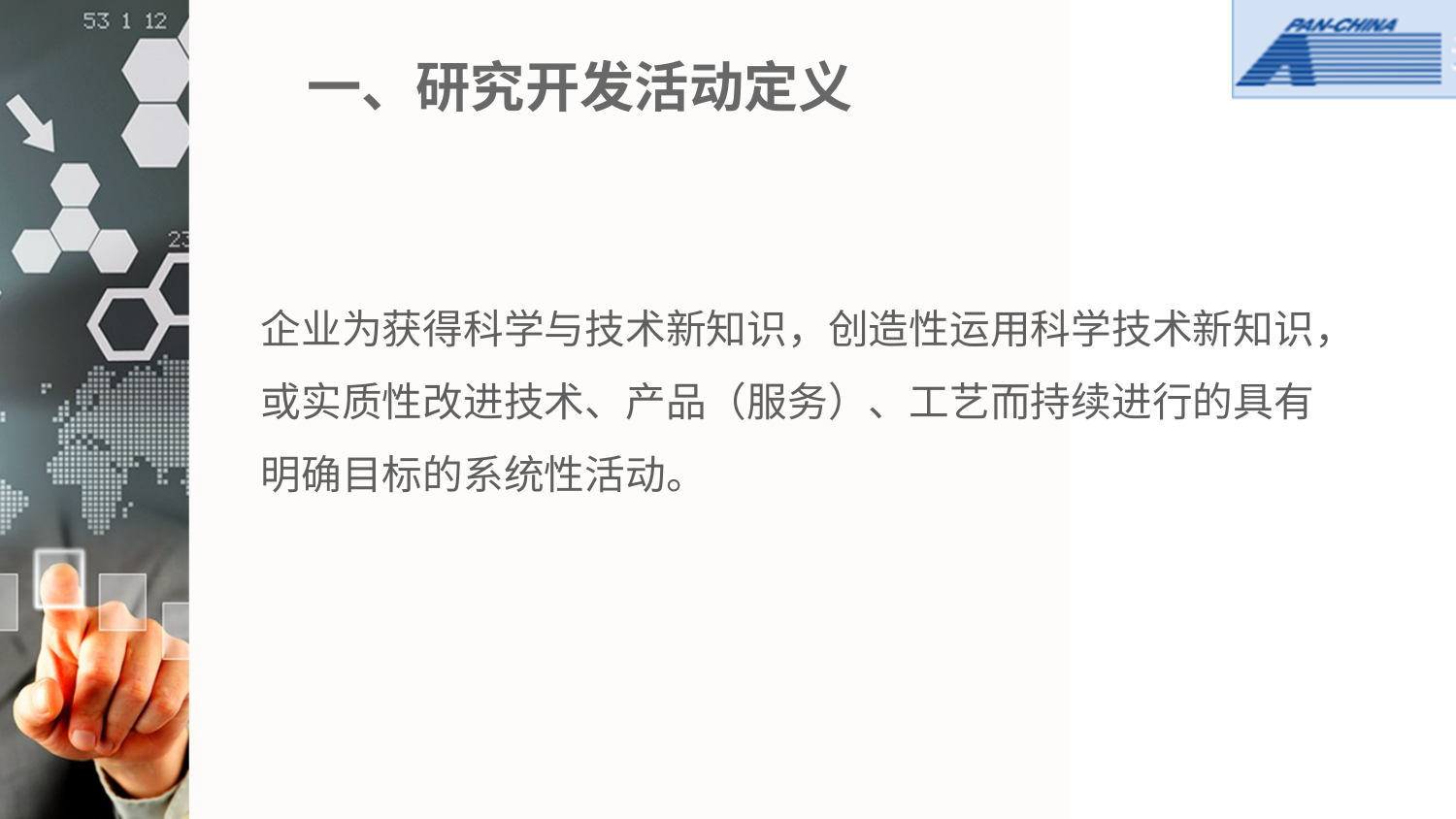

# 一、研究开发活动定义
企业为获得科学与技术新知识，创造性运用科学技术新知识，或实质性改进技术、产品（服务）、工艺而持续进行的具有明确目标的系统性活动。